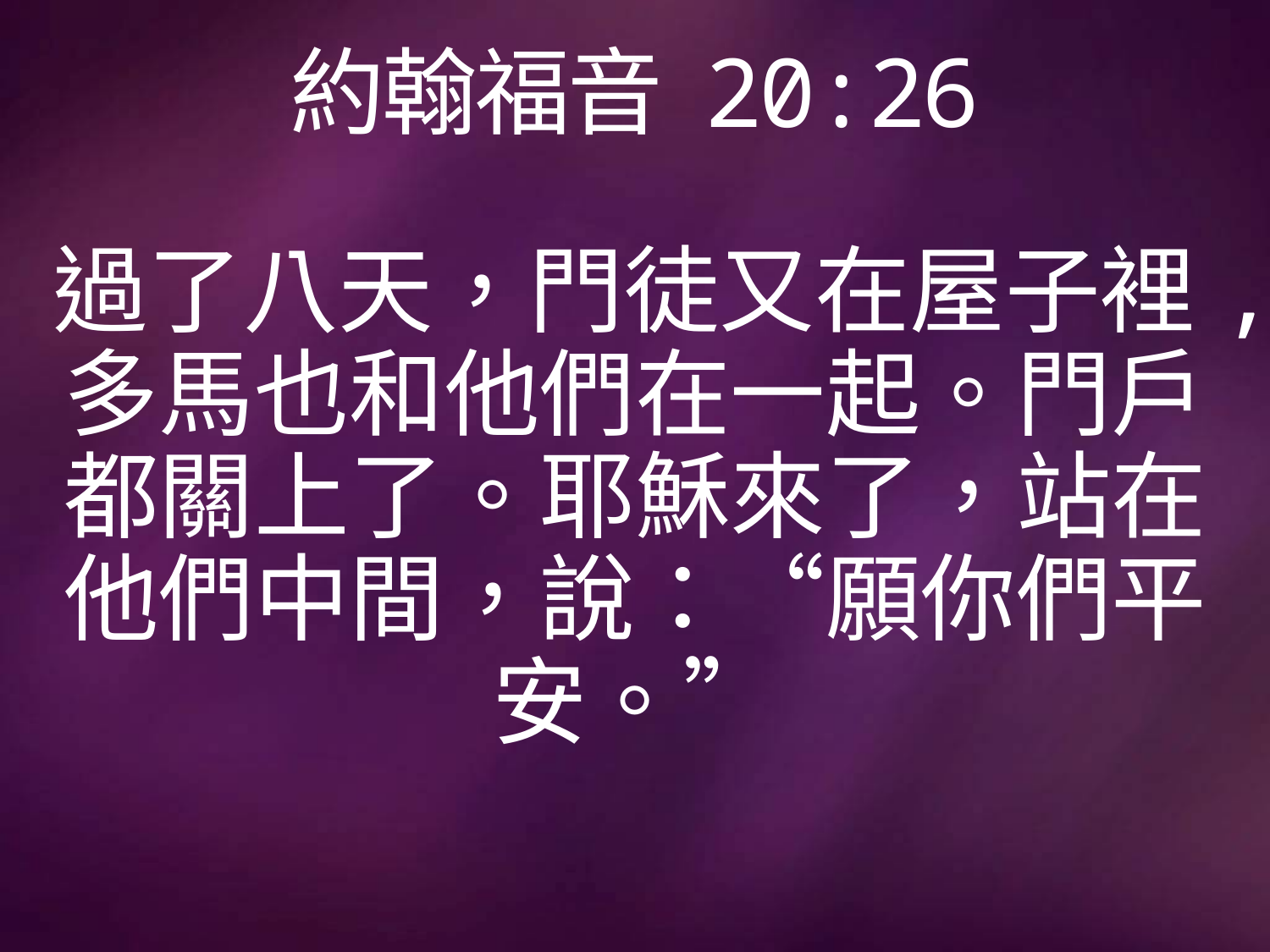

# 約翰福音 20:26
過了八天，門徒又在屋子裡,多馬也和他們在一起。門戶都關上了。耶穌來了，站在他們中間，說：“願你們平安。”